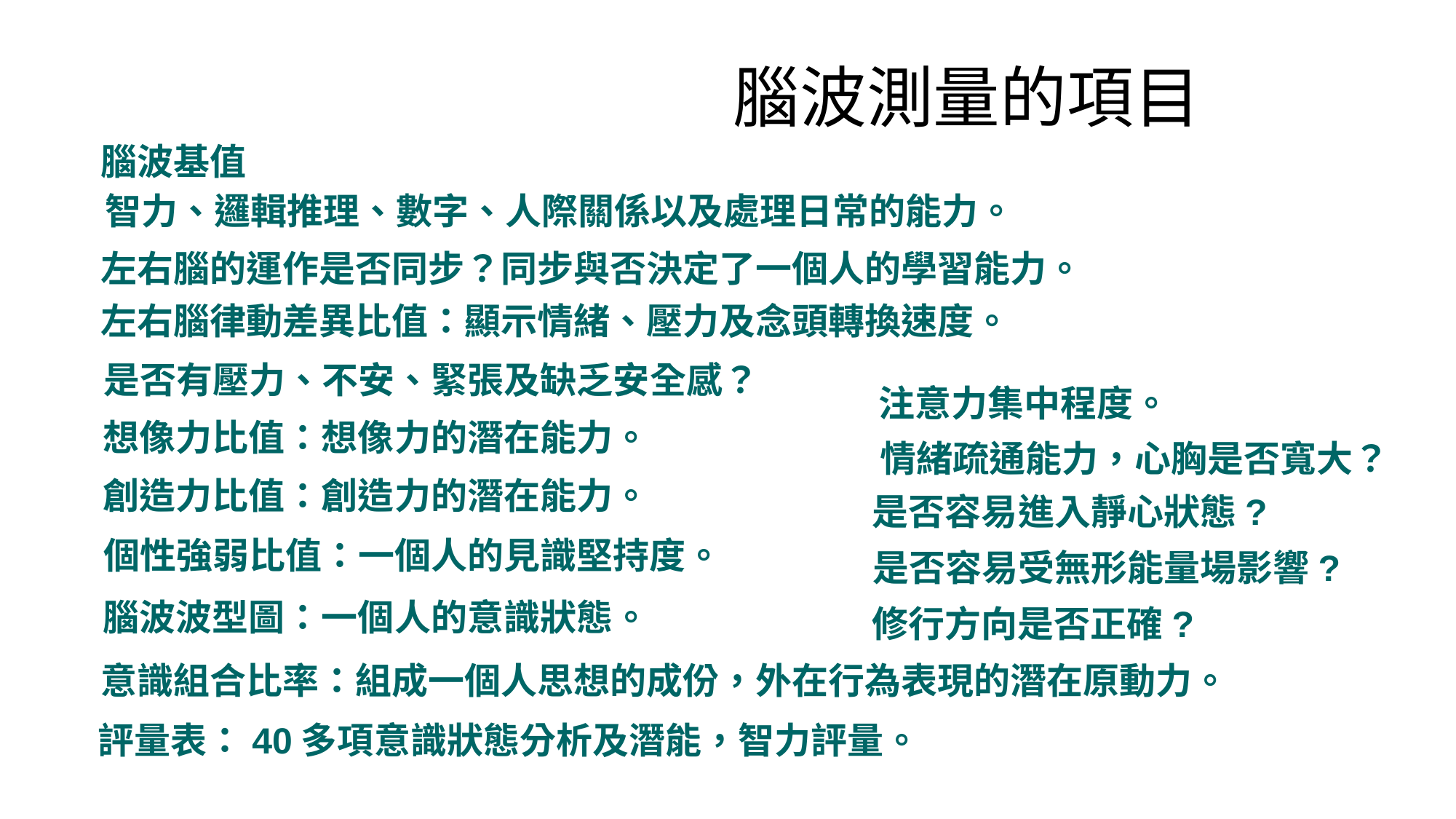

# 腦波測量的項目
腦波基值
智力、邏輯推理、數字、人際關係以及處理日常的能力。
左右腦的運作是否同步？同步與否決定了一個人的學習能力。
左右腦律動差異比值：顯示情緒、壓力及念頭轉換速度。
是否有壓力、不安、緊張及缺乏安全感？
注意力集中程度。
想像力比值：想像力的潛在能力。
情緒疏通能力，心胸是否寬大？
創造力比值：創造力的潛在能力。
是否容易進入靜心狀態?
個性強弱比值：一個人的見識堅持度。
是否容易受無形能量場影響?
腦波波型圖：一個人的意識狀態。
修行方向是否正確?
　意識組合比率：組成一個人思想的成份，外在行為表現的潛在原動力。
　評量表：40多項意識狀態分析及潛能，智力評量。